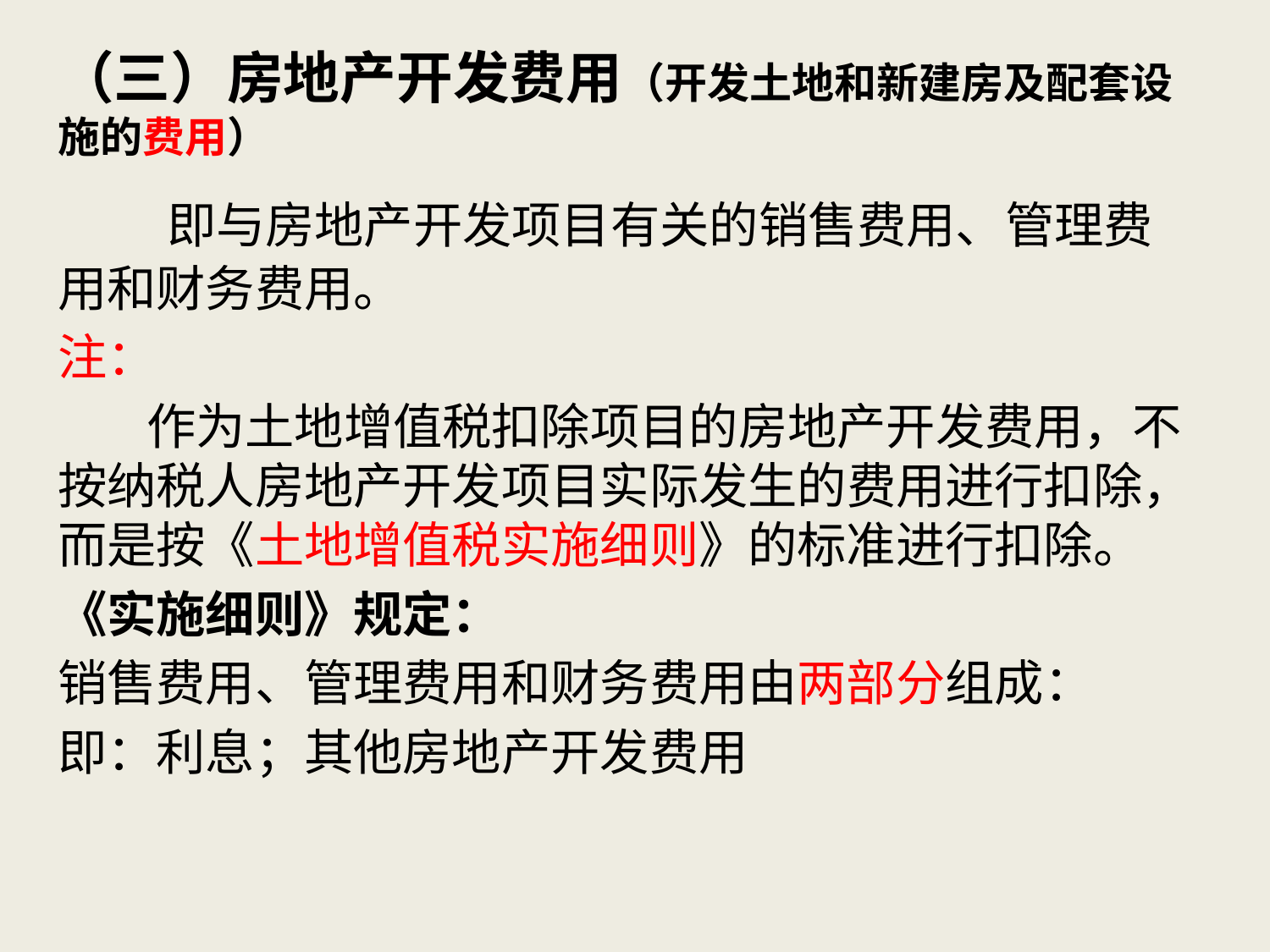

（三）房地产开发费用（开发土地和新建房及配套设施的费用）
      即与房地产开发项目有关的销售费用、管理费用和财务费用。
注：
       作为土地增值税扣除项目的房地产开发费用，不按纳税人房地产开发项目实际发生的费用进行扣除，而是按《土地增值税实施细则》的标准进行扣除。
《实施细则》规定：
销售费用、管理费用和财务费用由两部分组成：
即：利息；其他房地产开发费用